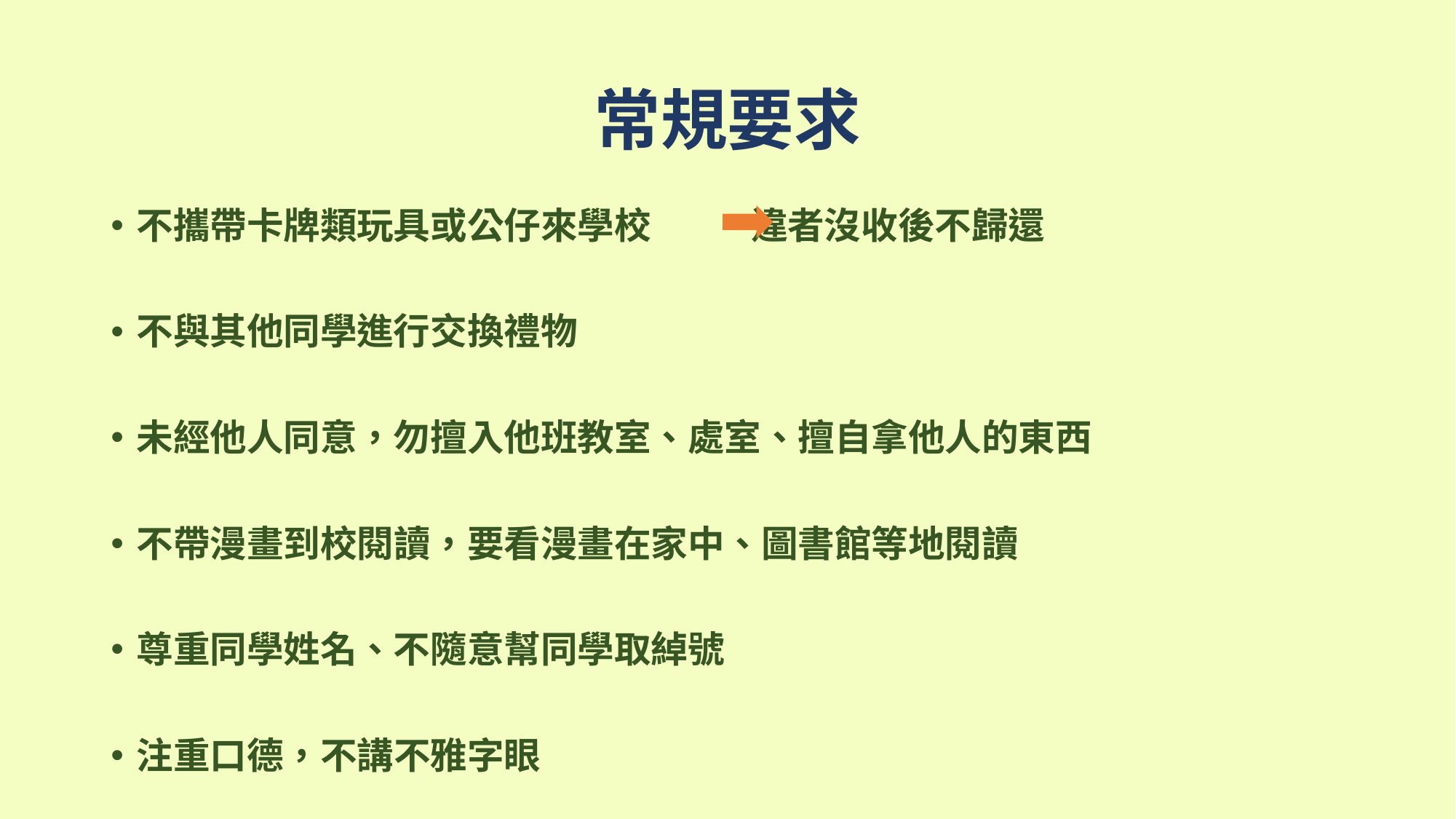

# 常規要求
不攜帶卡牌類玩具或公仔來學校            違者沒收後不歸還

不與其他同學進行交換禮物

未經他人同意，勿擅入他班教室、處室、擅自拿他人的東西

不帶漫畫到校閱讀，要看漫畫在家中、圖書館等地閱讀

尊重同學姓名、不隨意幫同學取綽號

注重口德，不講不雅字眼